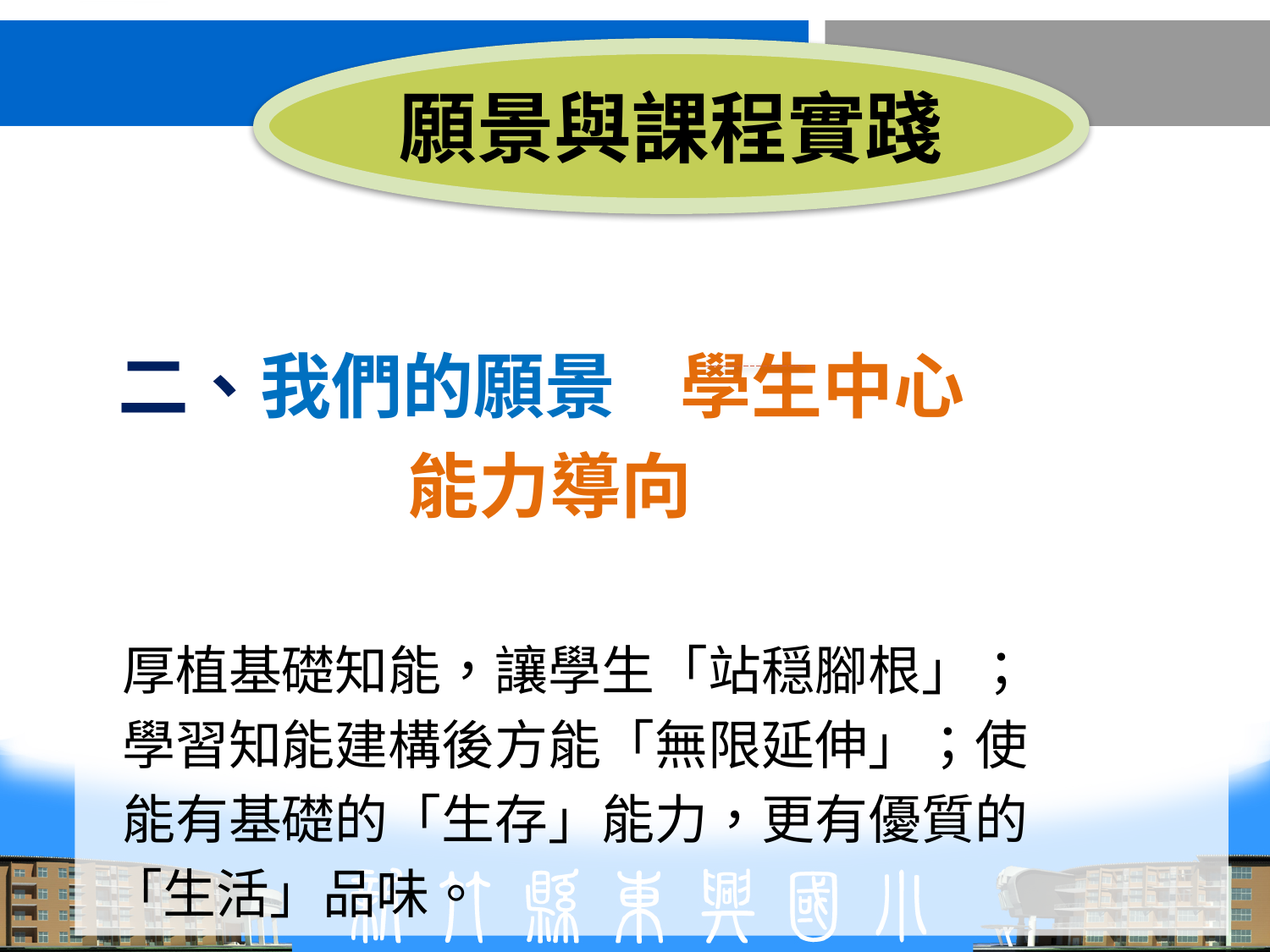

願景與課程實踐

 二、我們的願景    學生中心
                   能力導向

  厚植基礎知能，讓學生「站穏腳根」；
  學習知能建構後方能「無限延伸」；使
  能有基礎的「生存」能力，更有優質的
 「生活」品味。